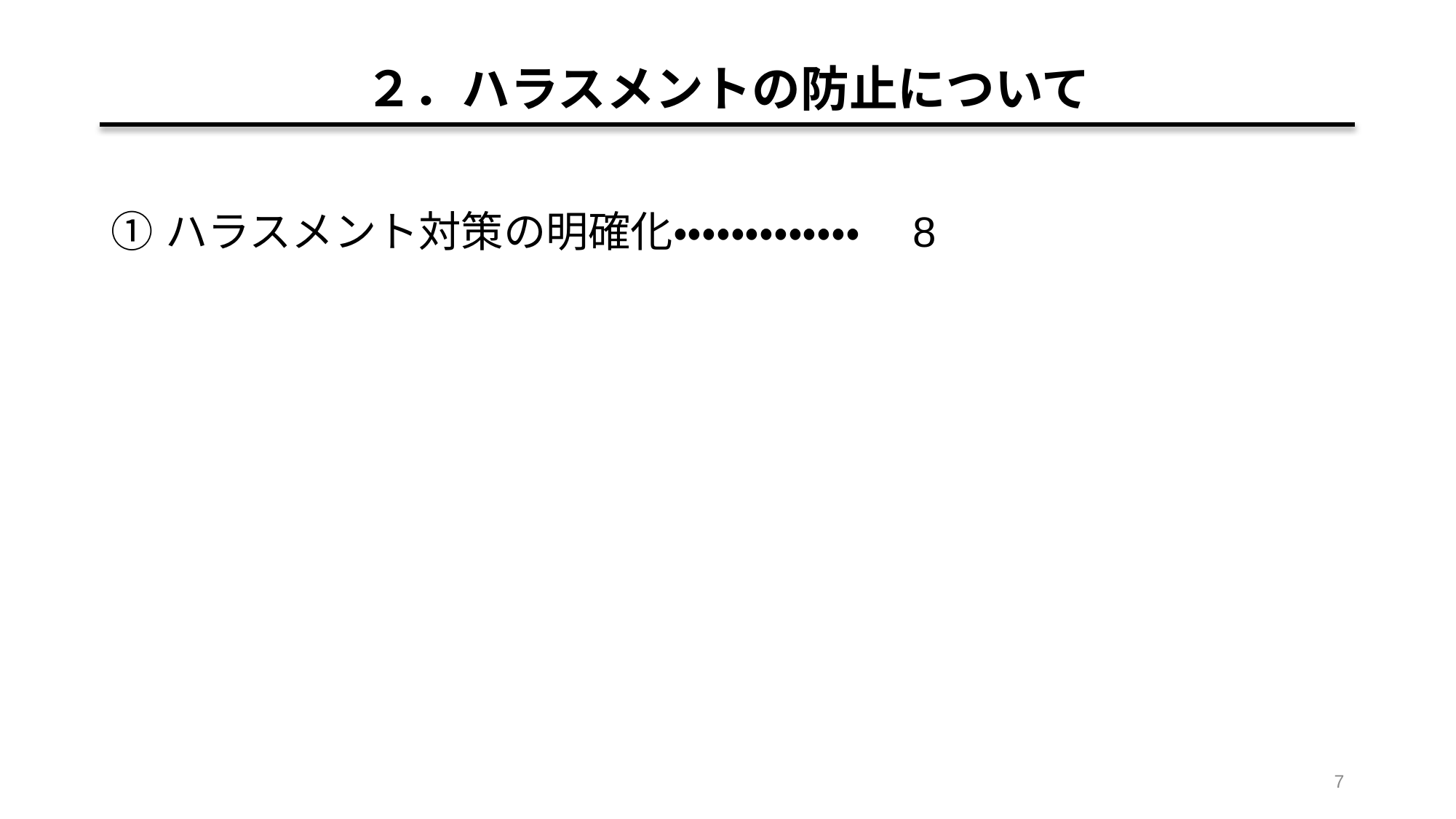

# ２．ハラスメントの防止について
ハラスメント対策の明確化・・・・・・・・・・・・・　8

7